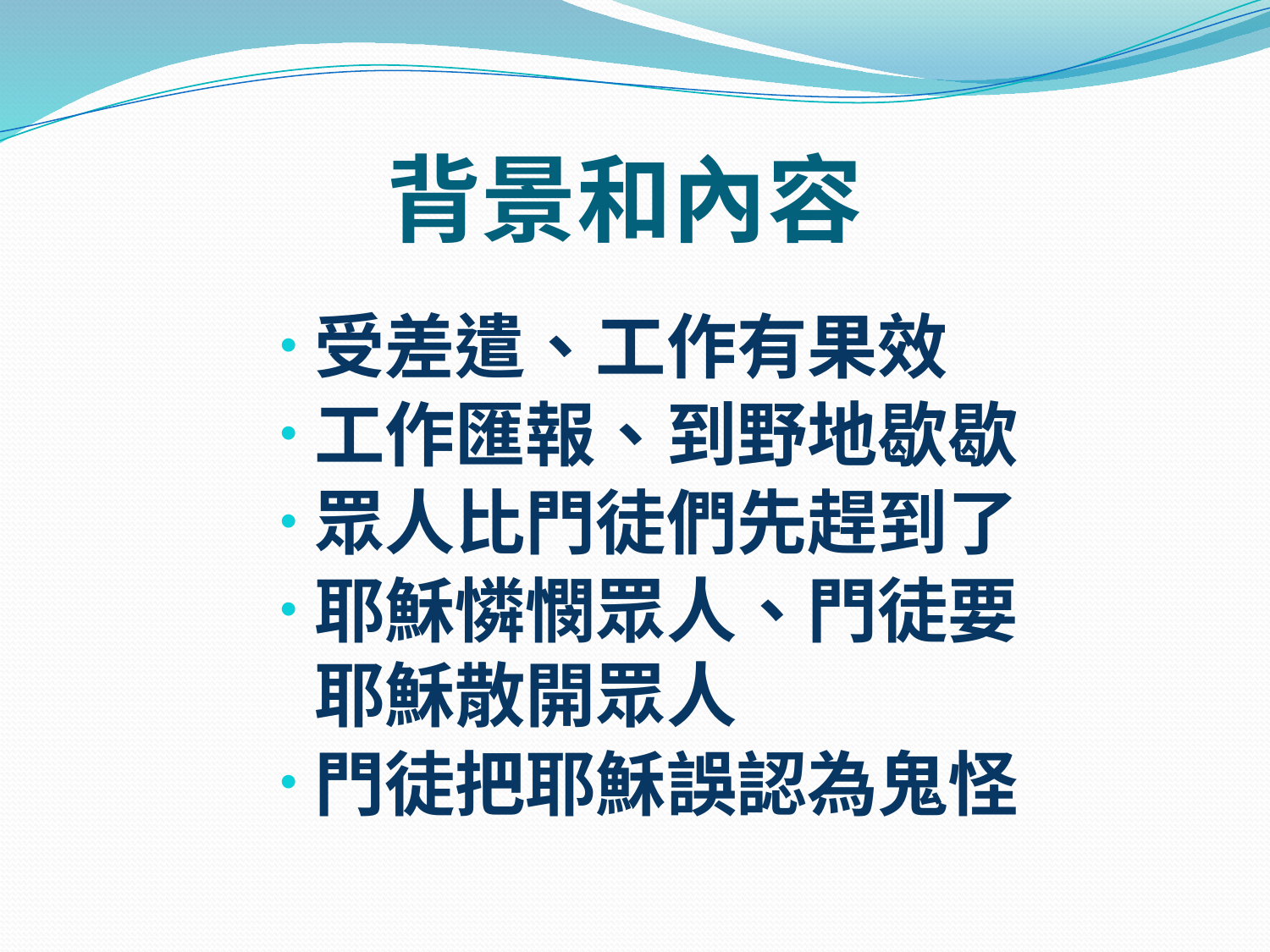

# 背景和內容
受差遣、工作有果效
工作匯報、到野地歇歇
眾人比門徒們先趕到了
耶穌憐憫眾人、門徒要耶穌散開眾人
門徒把耶穌誤認為鬼怪